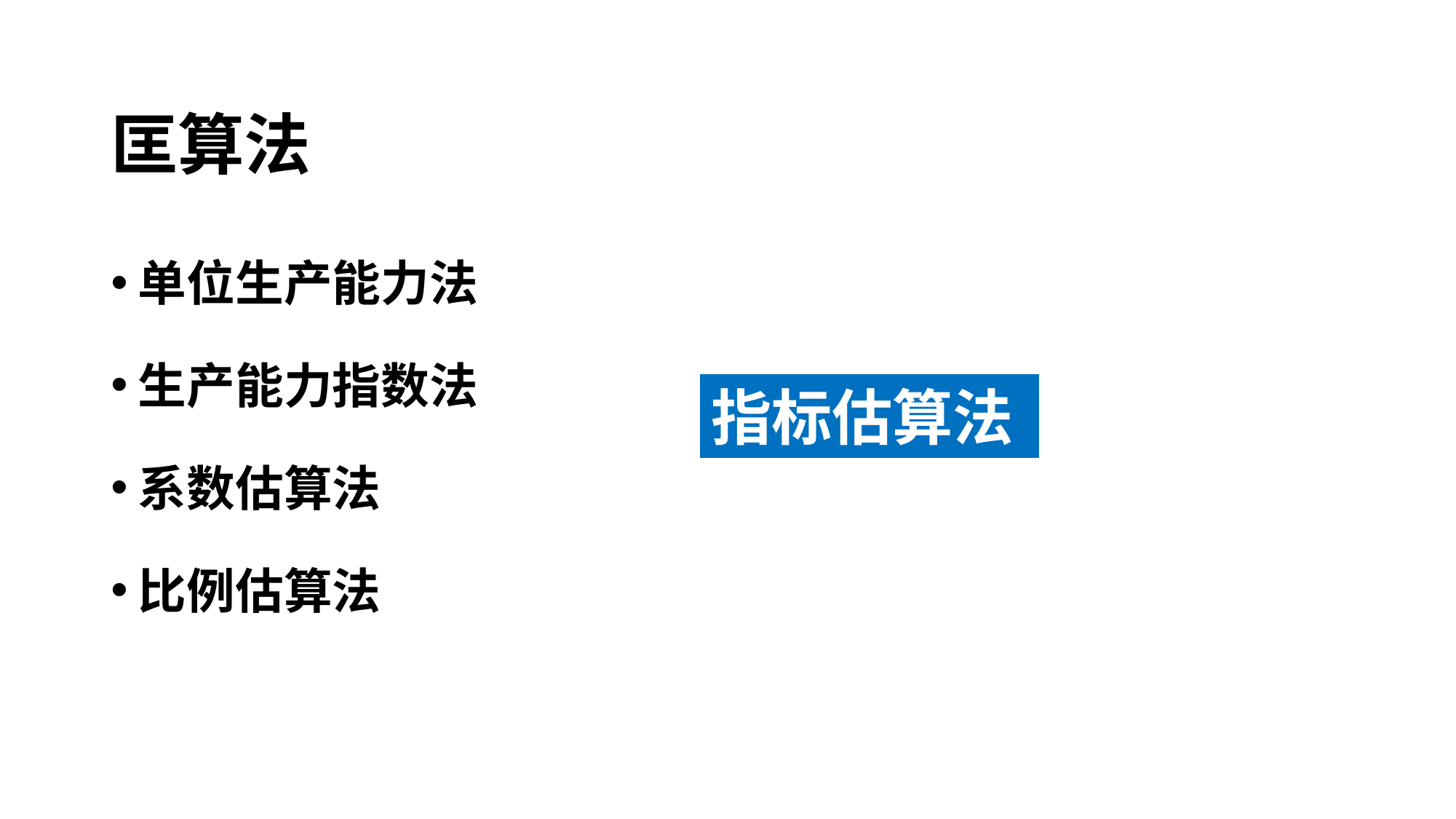

# 匡算法
单位生产能力法
生产能力指数法
系数估算法
比例估算法
指标估算法